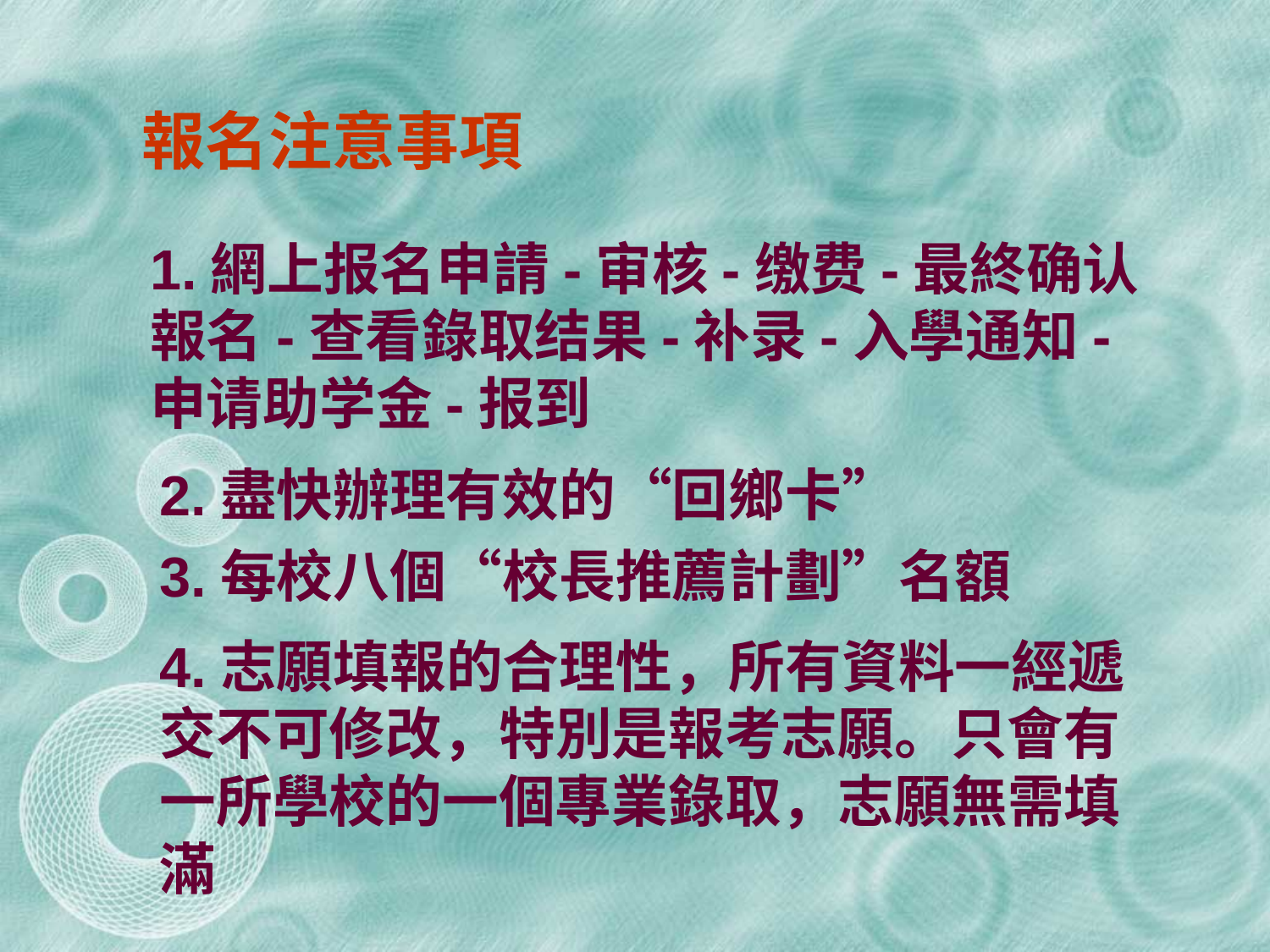

報名注意事項
1.網上报名申請-审核-缴费-最終确认報名-查看錄取结果-补录-入學通知-申请助学金-报到

2.盡快辦理有效的“回鄉卡”
3.每校八個“校長推薦計劃”名額
4.志願填報的合理性，所有資料一經遞交不可修改，特別是報考志願。只會有一所學校的一個專業錄取，志願無需填滿